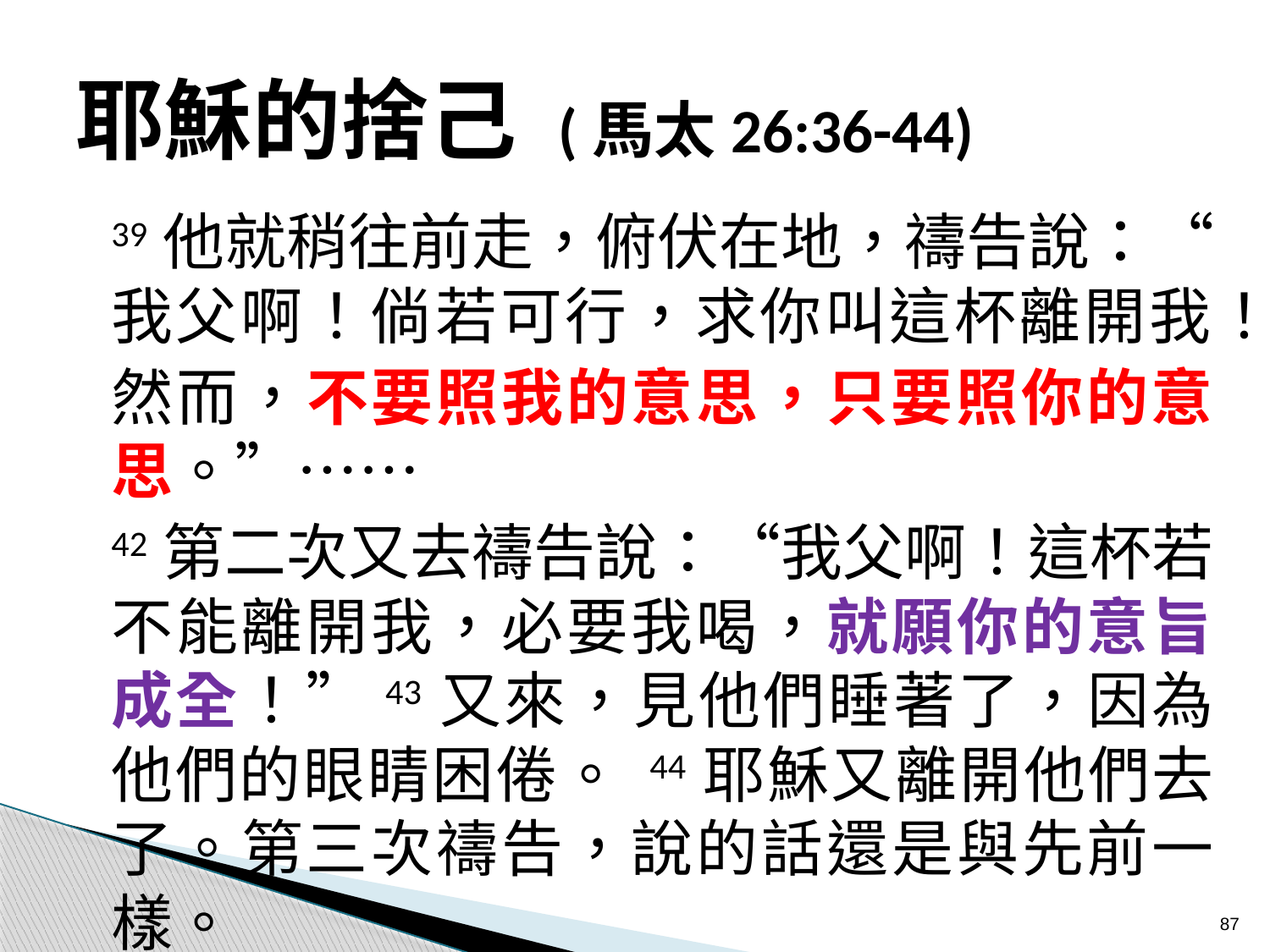

# 耶穌的捨己 (馬太26:36-44)
39他就稍往前走，俯伏在地，禱告說：“我父啊！倘若可行，求你叫這杯離開我！
然而，不要照我的意思，只要照你的意思。”……
42第二次又去禱告說：“我父啊！這杯若不能離開我，必要我喝，就願你的意旨成全！”43又來，見他們睡著了，因為他們的眼睛困倦。 44耶穌又離開他們去了。第三次禱告，說的話還是與先前一樣。
87